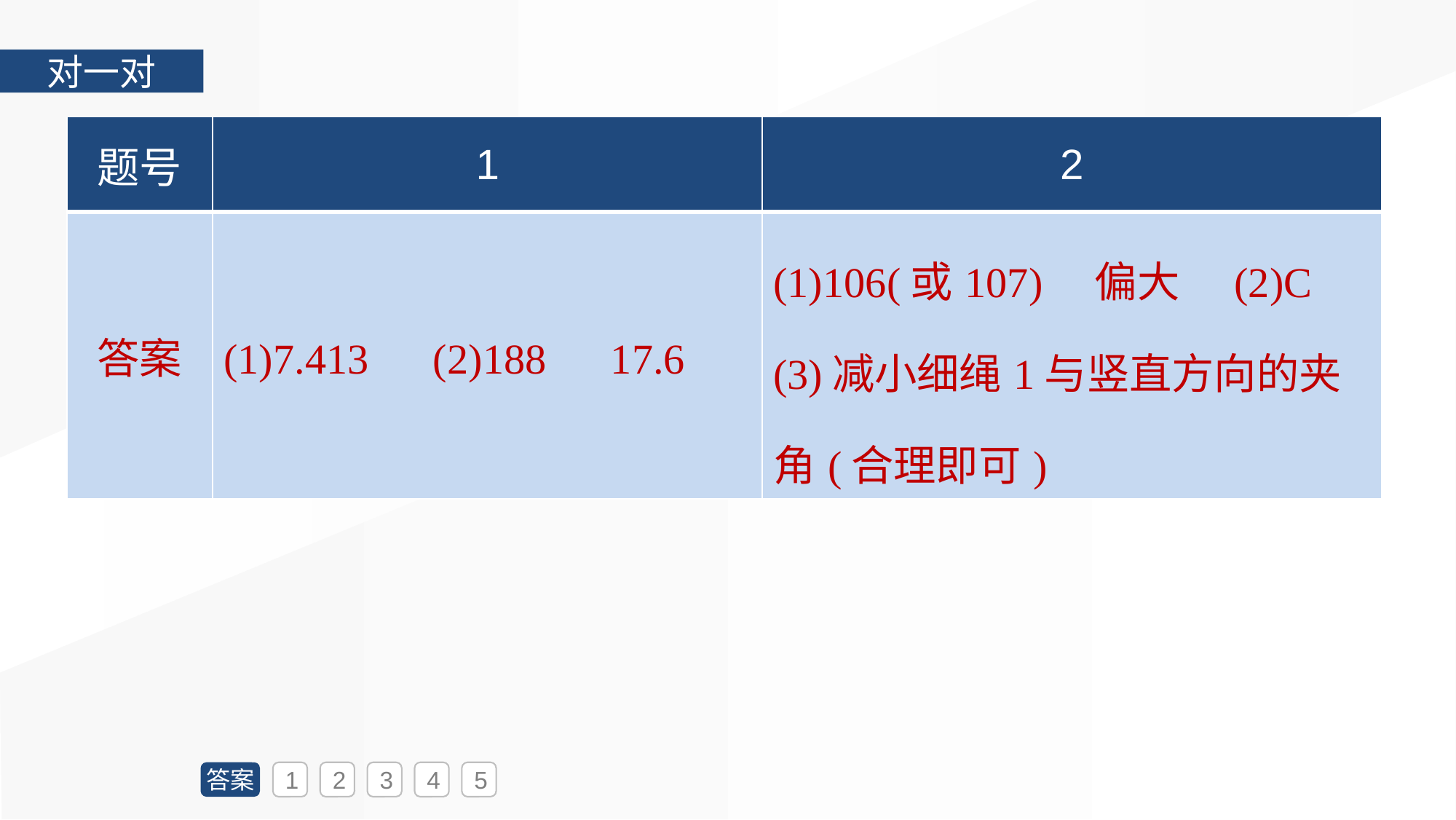

对一对
| 题号 | 1 | 2 |
| --- | --- | --- |
| 答案 | (1)7.413　(2)188　17.6 | (1)106(或107)　偏大　(2)C　 (3)减小细绳1与竖直方向的夹角(合理即可) |
答案
1
2
3
4
5